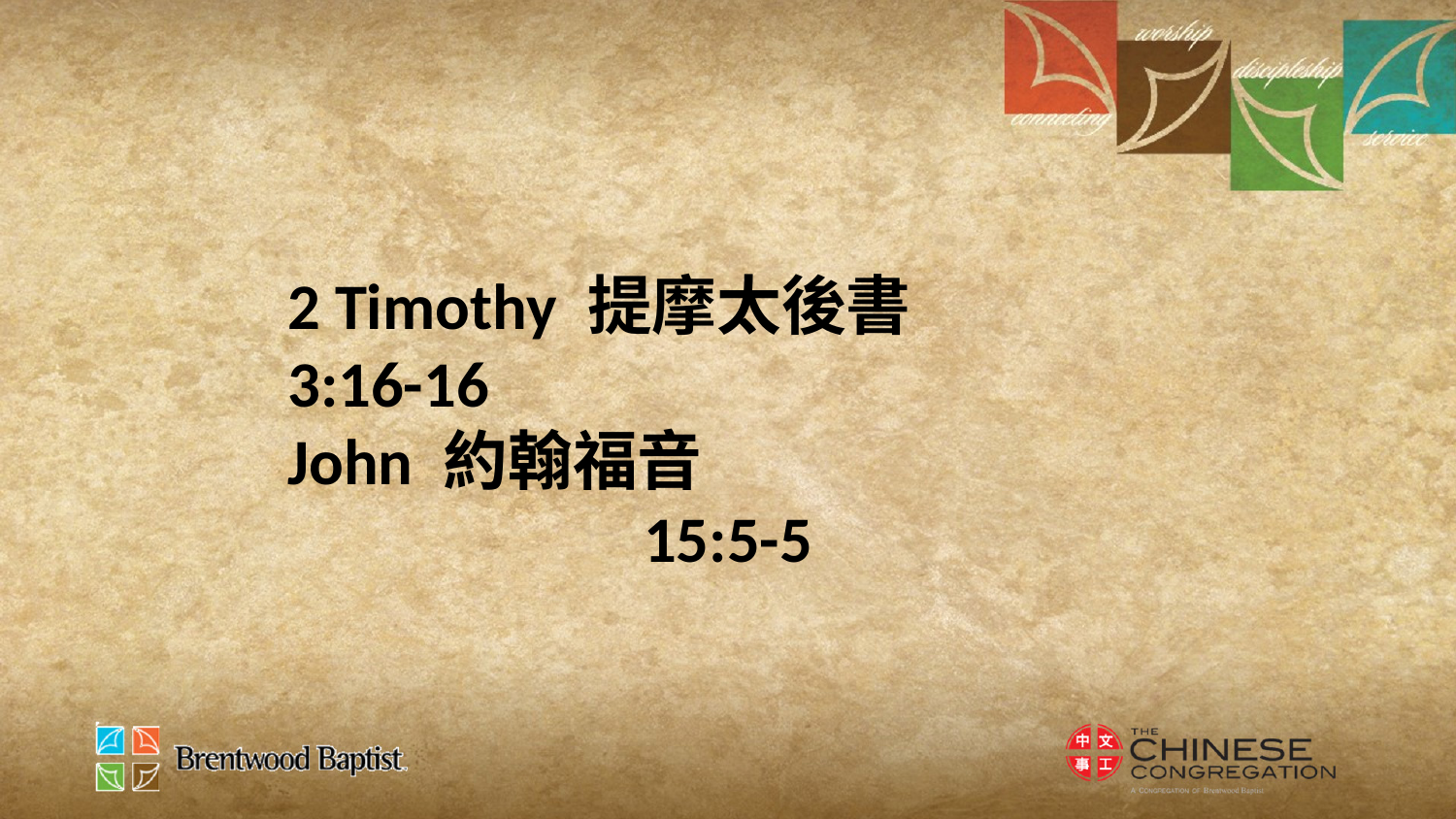

2 Timothy 提摩太後書
3:16-16
John 約翰福音
15:5-5